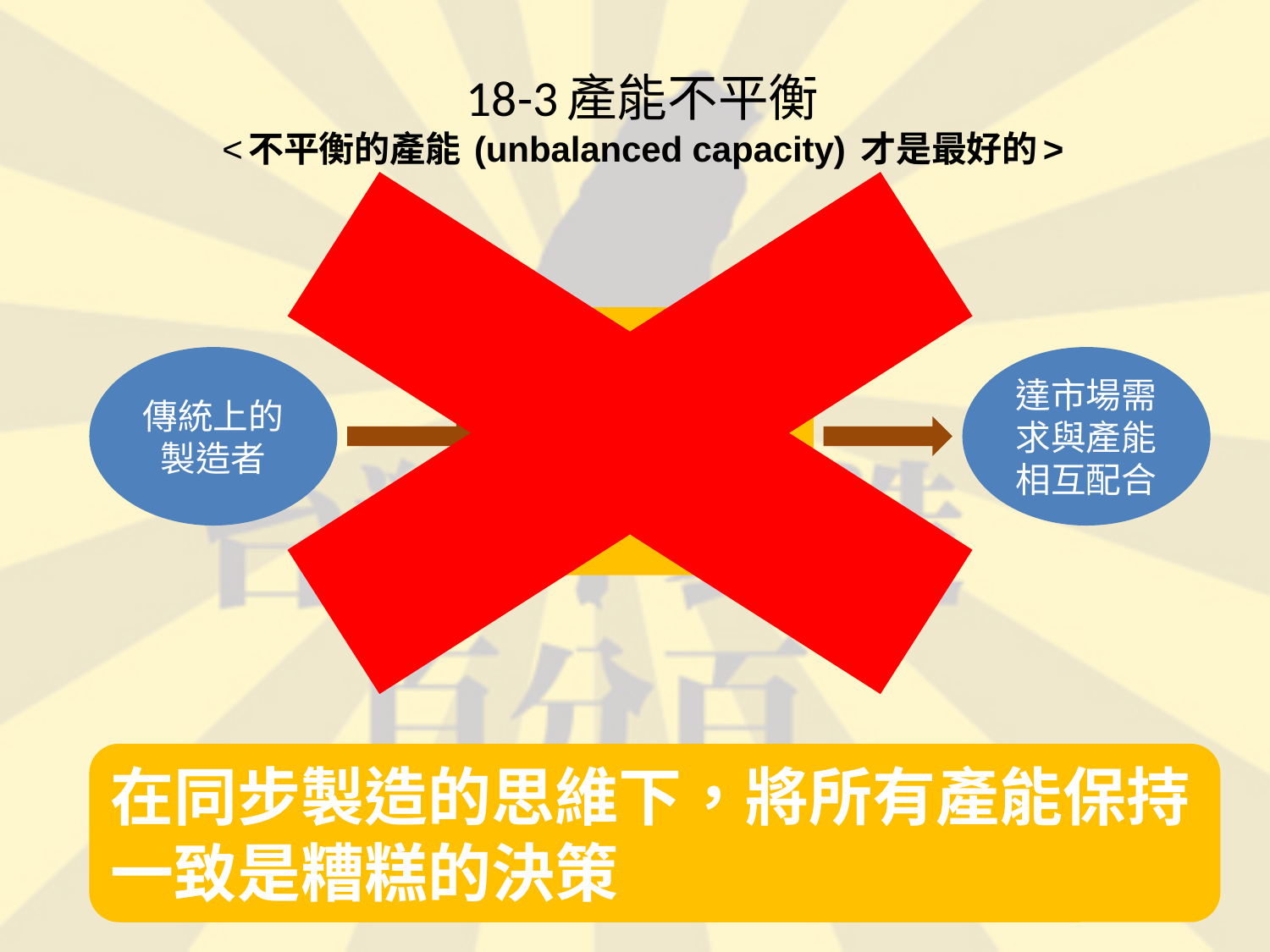

# 18-3產能不平衡 <不平衡的產能 (unbalanced capacity) 才是最好的>

平衡一連串製程的產能
傳統上的製造者
達市場需求與產能相互配合

在同步製造的思維下，將所有產能保持一致是糟糕的決策